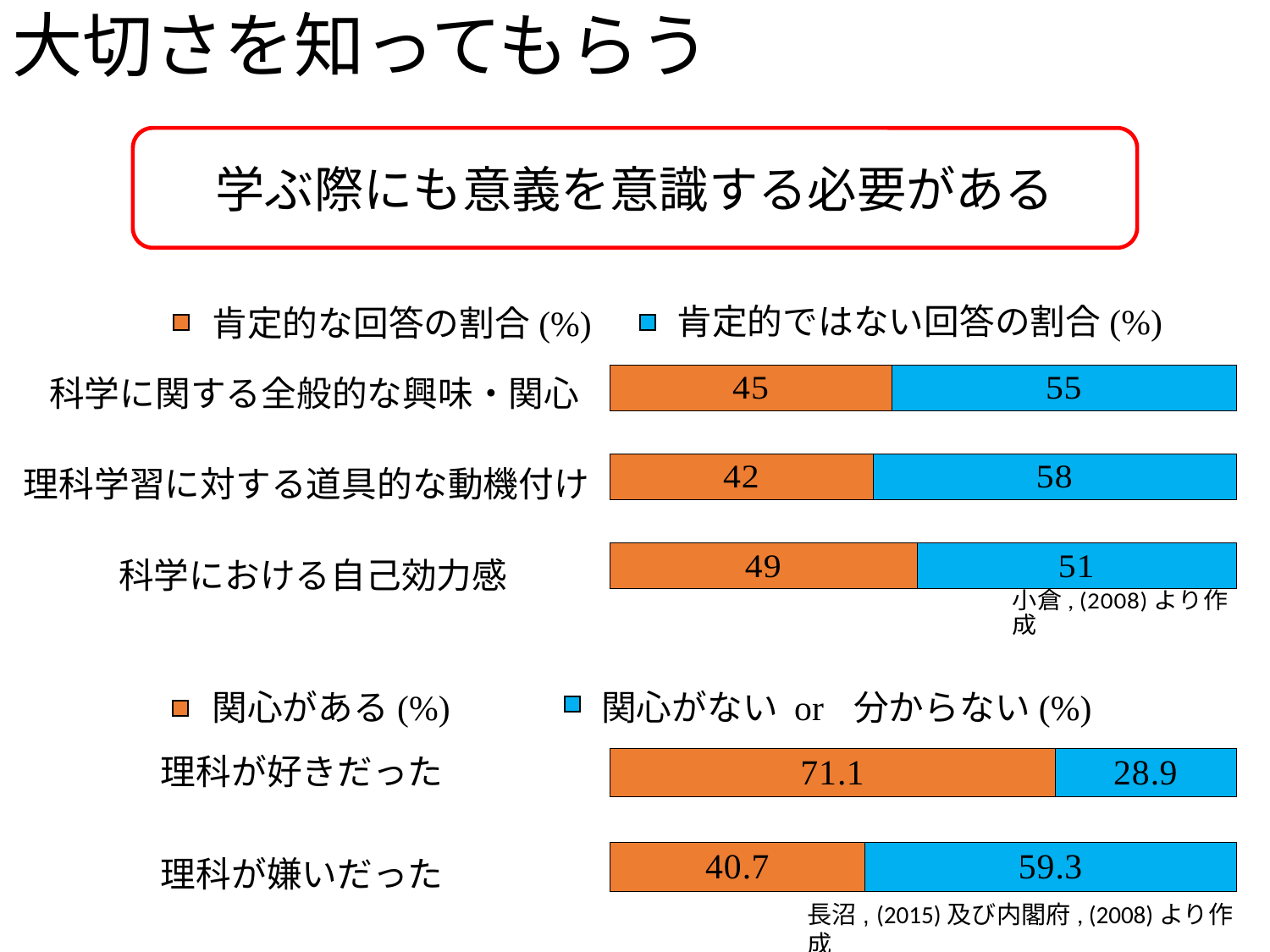

大切さを知ってもらう
学ぶ際にも意義を意識する必要がある
肯定的ではない回答の割合(%)
肯定的な回答の割合(%)

### Chart

| Category |  |  |
|---|---|---|
| 科学における自己効力感 | 49.0 | 51.0 |
| 理科学習に対する
道具的な動機付け | 42.0 | 58.0 |
| 科学に関する
全般的な興味・関心 | 45.0 | 55.0 |
科学に関する全般的な興味・関心
理科学習に対する道具的な動機付け
科学における自己効力感
関心がある(%)
関心がない or 分からない(%)

### Chart

| Category | 関心がある | 関心がない or 分からない |
|---|---|---|
| 理科が嫌いだった | 40.7 | 59.3 |
| 理科が好きだった | 71.1 | 28.900000000000006 |
理科が好きだった
理科が嫌いだった
長沼, (2015)及び内閣府, (2008)より作成